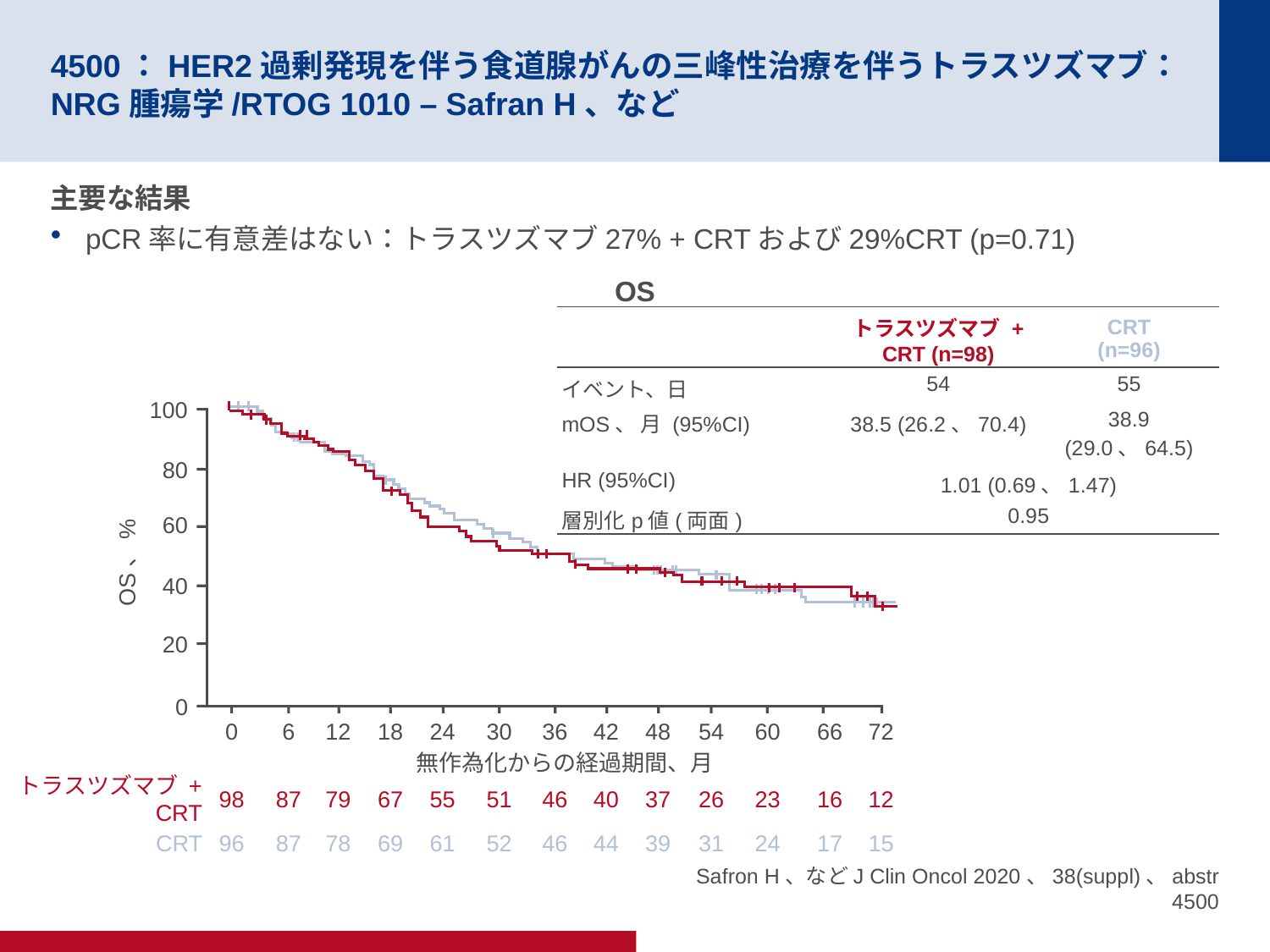

# 4500：HER2過剰発現を伴う食道腺がんの三峰性治療を伴うトラスツズマブ：NRG腫瘍学/RTOG 1010 – Safran H、など
主要な結果
pCR率に有意差はない：トラスツズマブ27% + CRTおよび29%CRT (p=0.71)
OS
|  | トラスツズマブ + CRT (n=98) | CRT (n=96) |
| --- | --- | --- |
| イベント、日 | 54 | 55 |
| mOS、 月 (95%CI) | 38.5 (26.2、70.4) | 38.9 (29.0、64.5) |
| HR (95%CI) | 1.01 (0.69、1.47) |  |
| 層別化p値(両面) | 0.95 |  |
100

80

60

OS、%
40

20

0

0
6
12
18
24
30
36
42
48
54
60
66
72
無作為化からの経過期間、月
トラスツズマブ +
CRT
98
87
79
67
55
51
46
40
37
26
23
16
12
CRT
96
87
78
69
61
52
46
44
39
31
24
17
15
Safron H、などJ Clin Oncol 2020、38(suppl)、abstr 4500